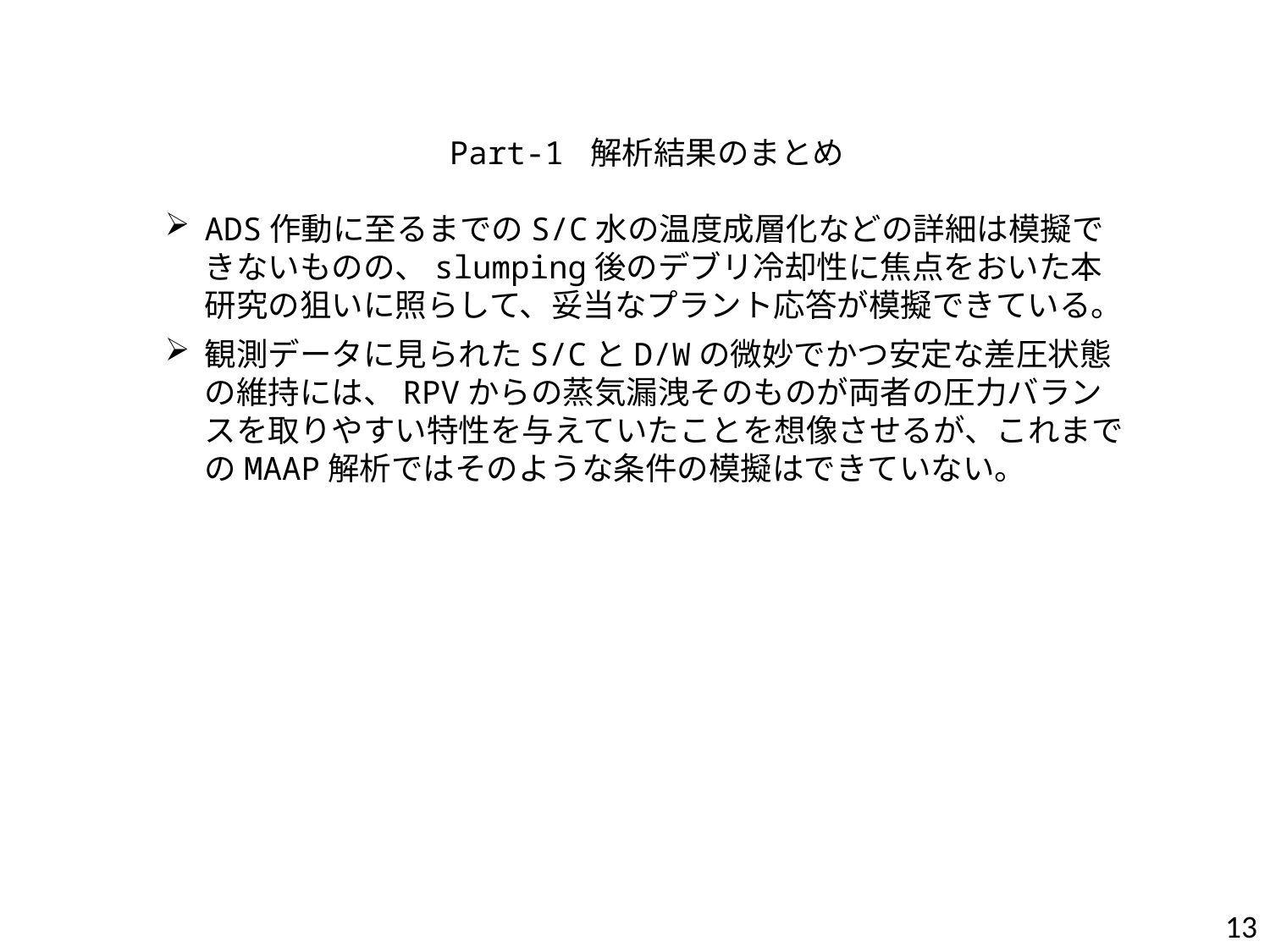

Part-1 解析結果のまとめ

ADS作動に至るまでのS/C水の温度成層化などの詳細は模擬できないものの、slumping後のデブリ冷却性に焦点をおいた本研究の狙いに照らして、妥当なプラント応答が模擬できている。
観測データに見られたS/CとD/Wの微妙でかつ安定な差圧状態の維持には、RPVからの蒸気漏洩そのものが両者の圧力バランスを取りやすい特性を与えていたことを想像させるが、これまでのMAAP解析ではそのような条件の模擬はできていない。
13